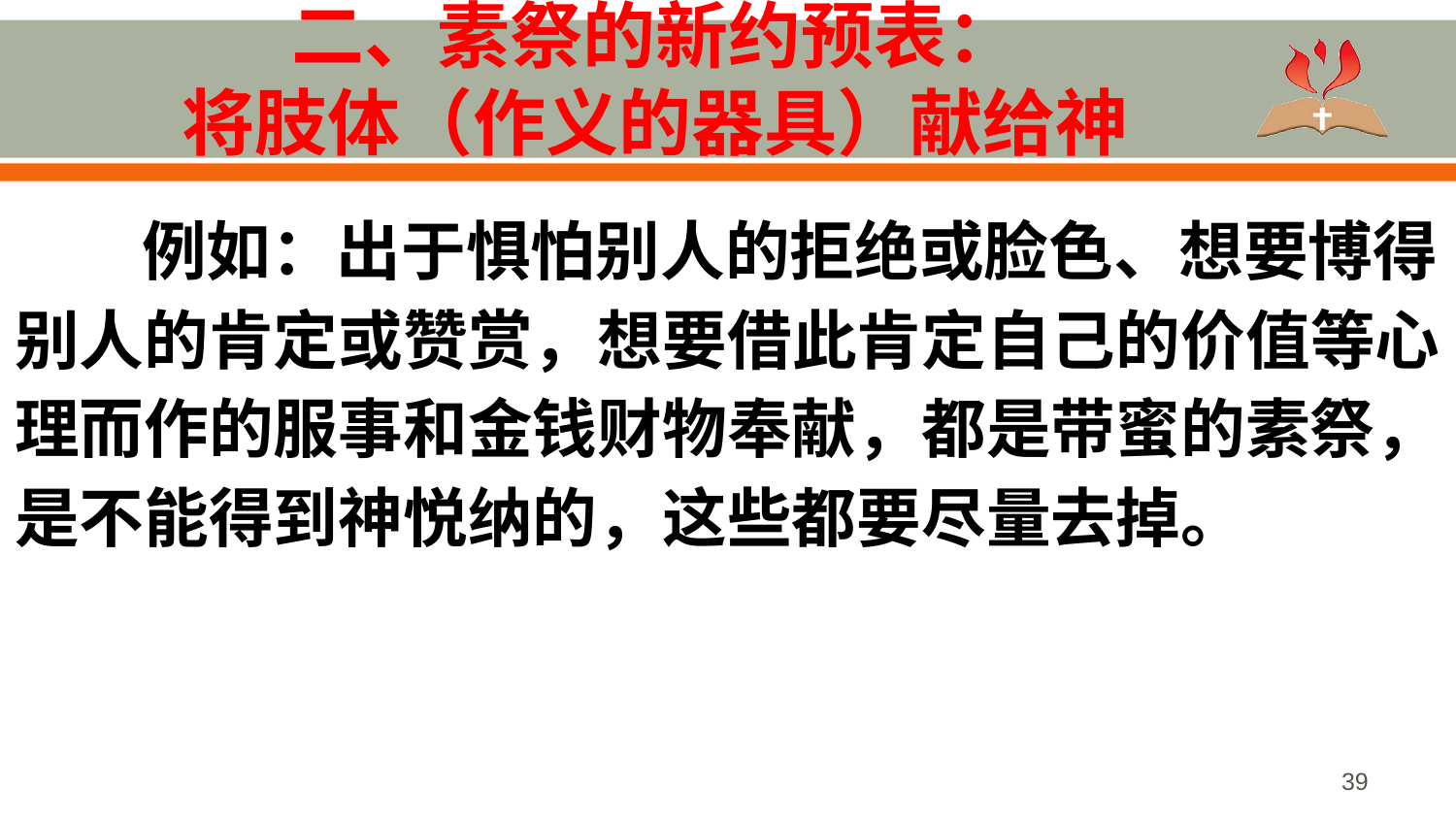

# 二、素祭的新约预表： 将肢体（作义的器具）献给神
例如：出于惧怕别人的拒绝或脸色、想要博得别人的肯定或赞赏，想要借此肯定自己的价值等心理而作的服事和金钱财物奉献，都是带蜜的素祭，是不能得到神悦纳的，这些都要尽量去掉。

39